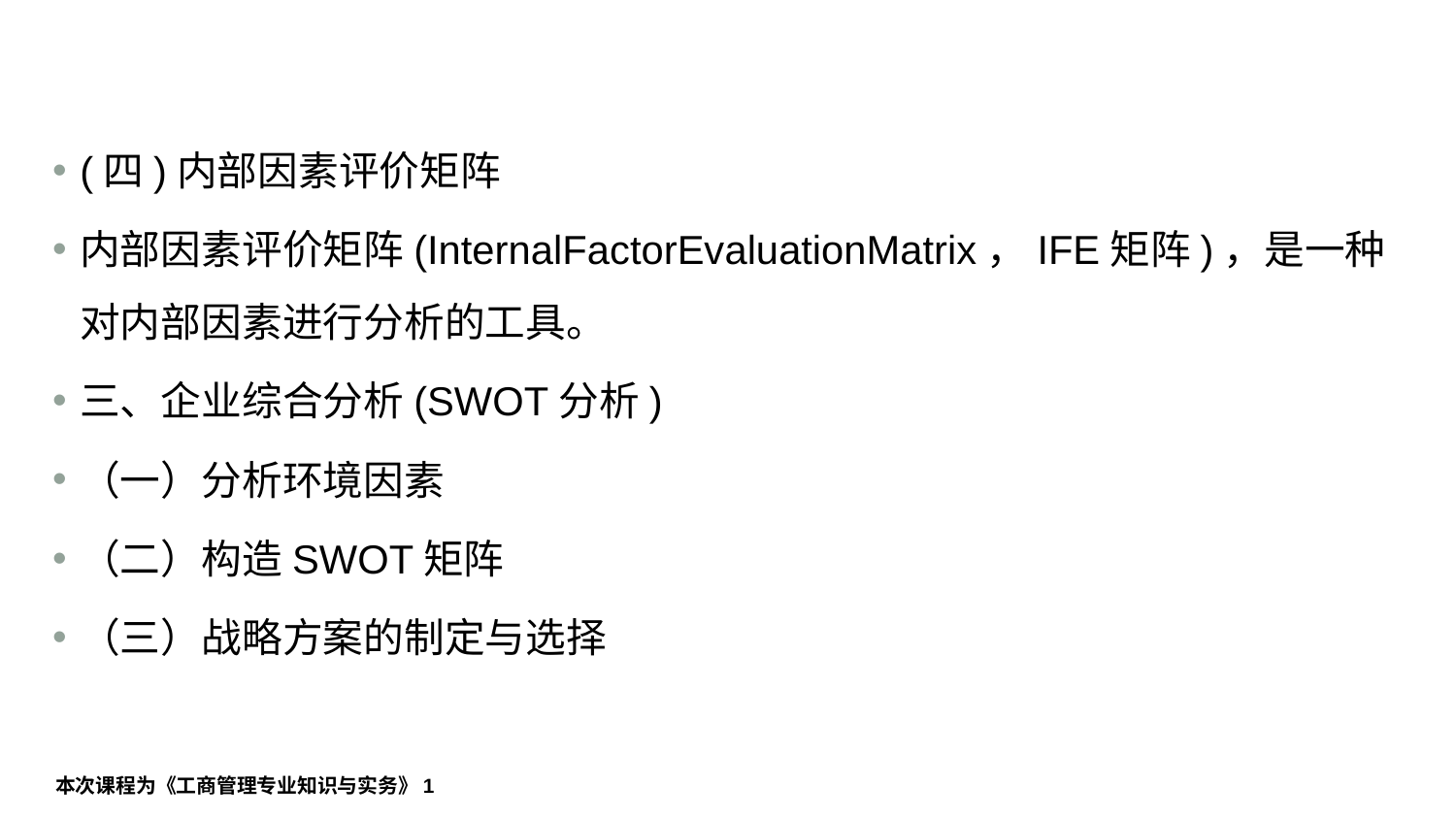

#
(四)内部因素评价矩阵
内部因素评价矩阵(InternalFactorEvaluationMatrix，IFE矩阵)，是一种对内部因素进行分析的工具。
三、企业综合分析(SWOT分析)
（一）分析环境因素
（二）构造SWOT矩阵
（三）战略方案的制定与选择